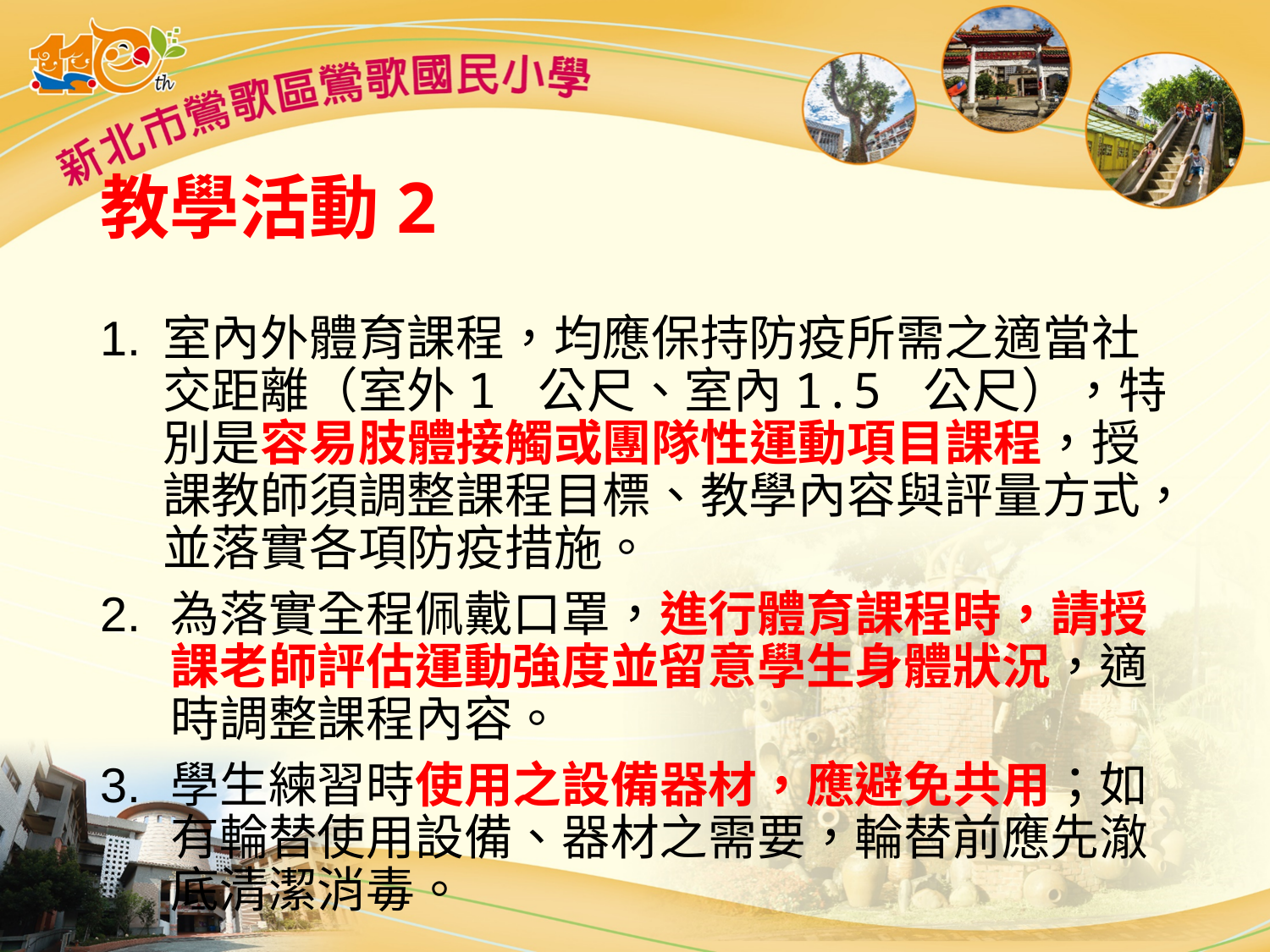

教學活動2

室內外體育課程，均應保持防疫所需之適當社交距離（室外1 公尺、室內1.5 公尺），特別是容易肢體接觸或團隊性運動項目課程，授課教師須調整課程目標、教學內容與評量方式，並落實各項防疫措施。
為落實全程佩戴口罩，進行體育課程時，請授課老師評估運動強度並留意學生身體狀況，適時調整課程內容。
學生練習時使用之設備器材，應避免共用；如有輪替使用設備、器材之需要，輪替前應先澈底清潔消毒。